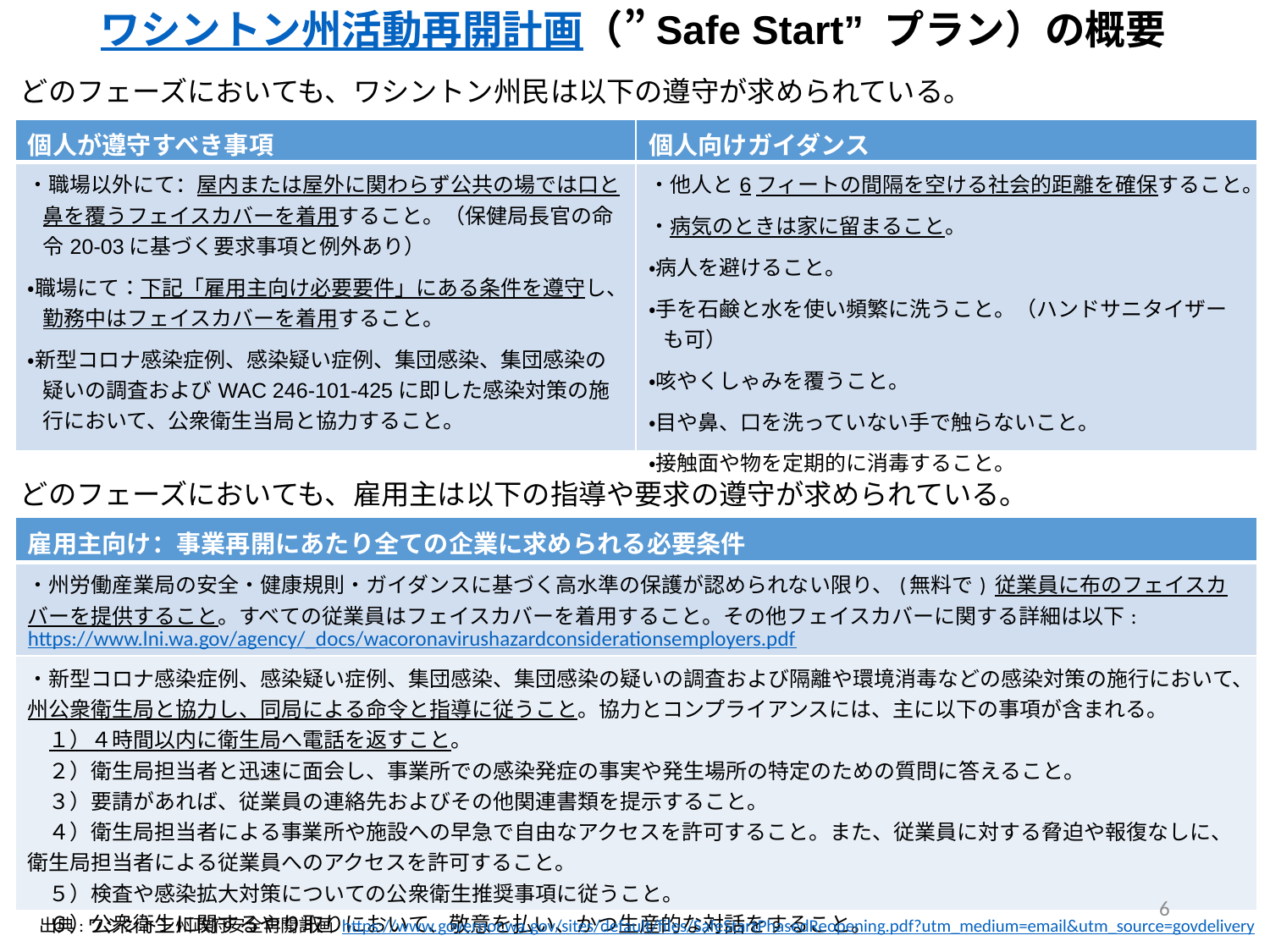

ワシントン州活動再開計画（”Safe Start” プラン）の概要
（8月20日時点）
どのフェーズにおいても、ワシントン州民は以下の遵守が求められている。
| 個人が遵守すべき事項 | 個人向けガイダンス |
| --- | --- |
| ・職場以外にて：屋内または屋外に関わらず公共の場では口と鼻を覆うフェイスカバーを着用すること。（保健局長官の命令20-03に基づく要求事項と例外あり） ・職場にて：下記「雇用主向け必要要件」にある条件を遵守し、勤務中はフェイスカバーを着用すること。 ・新型コロナ感染症例、感染疑い症例、集団感染、集団感染の疑いの調査およびWAC 246-101-425に即した感染対策の施行において、公衆衛生当局と協力すること。 | ・他人と6フィートの間隔を空ける社会的距離を確保すること。 ・病気のときは家に留まること。 ・病人を避けること。 ・手を石鹸と水を使い頻繁に洗うこと。（ハンドサニタイザーも可） ・咳やくしゃみを覆うこと。 ・目や鼻、口を洗っていない手で触らないこと。 ・接触面や物を定期的に消毒すること。 |
どのフェーズにおいても、雇用主は以下の指導や要求の遵守が求められている。
| 雇用主向け：事業再開にあたり全ての企業に求められる必要条件 |
| --- |
| ・州労働産業局の安全・健康規則・ガイダンスに基づく高水準の保護が認められない限り、(無料で) 従業員に布のフェイスカバーを提供すること。すべての従業員はフェイスカバーを着用すること。その他フェイスカバーに関する詳細は以下: https://www.lni.wa.gov/agency/\_docs/wacoronavirushazardconsiderationsemployers.pdf |
| ・新型コロナ感染症例、感染疑い症例、集団感染、集団感染の疑いの調査および隔離や環境消毒などの感染対策の施行において、州公衆衛生局と協力し、同局による命令と指導に従うこと。協力とコンプライアンスには、主に以下の事項が含まれる。 　１）４時間以内に衛生局へ電話を返すこと。 　２）衛生局担当者と迅速に面会し、事業所での感染発症の事実や発生場所の特定のための質問に答えること。 　３）要請があれば、従業員の連絡先およびその他関連書類を提示すること。 　４）衛生局担当者による事業所や施設への早急で自由なアクセスを許可すること。また、従業員に対する脅迫や報復なしに、衛生局担当者による従業員へのアクセスを許可すること。 　５）検査や感染拡大対策についての公衆衛生推奨事項に従うこと。 　６）公衆衛生に関するやり取りにおいて、敬意を払い、かつ生産的な対話をすること。 |
6
出典:ワシントン州政府安全再開計画 https://www.governor.wa.gov/sites/default/files/SafeStartPhasedReopening.pdf?utm_medium=email&utm_source=govdelivery